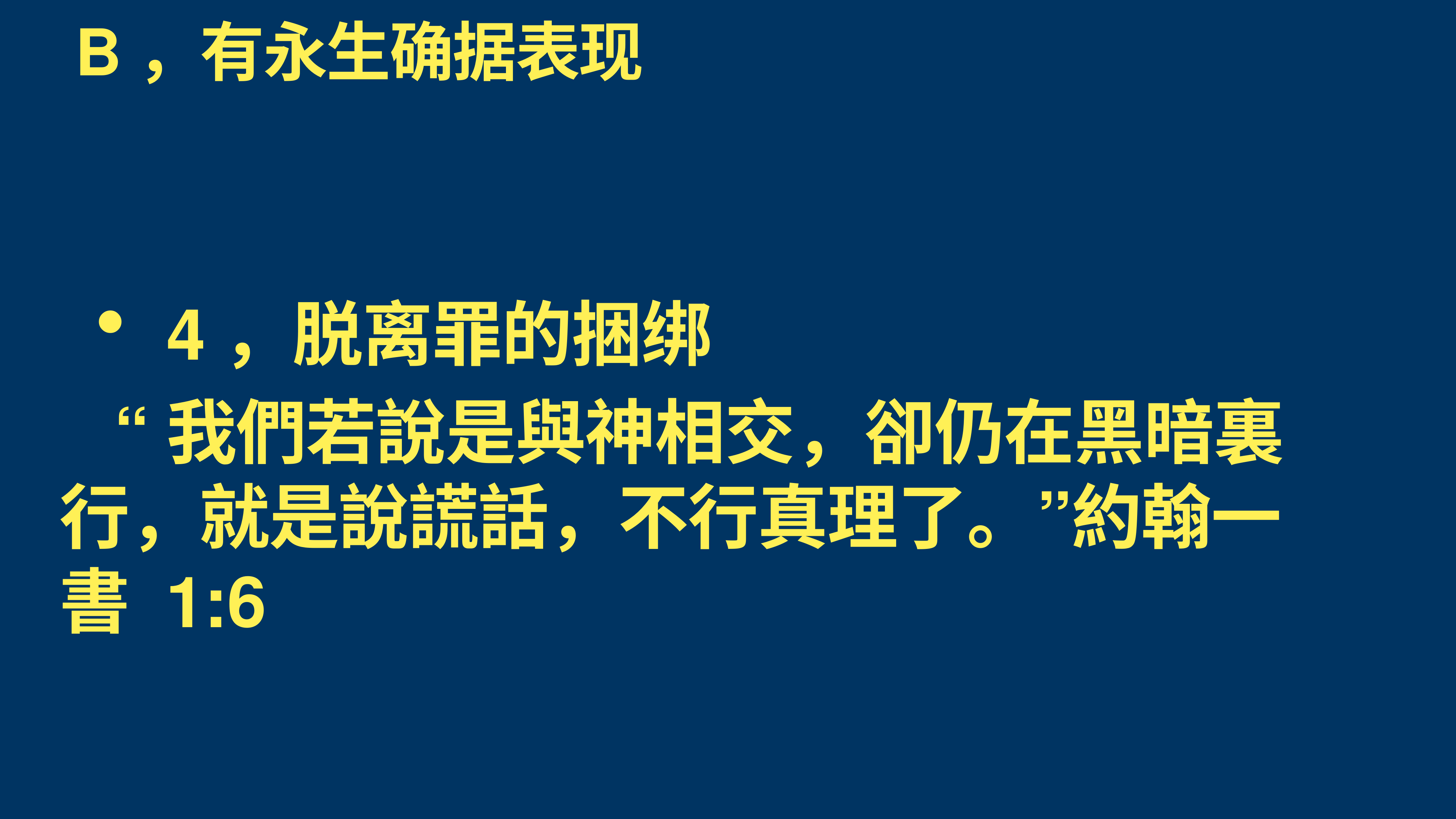

# B，有永生确据表现
4，脱离罪的捆绑
“我們若說是與神相交，卻仍在黑暗裏行，就是說謊話，不行真理了。”約翰一書 1:6